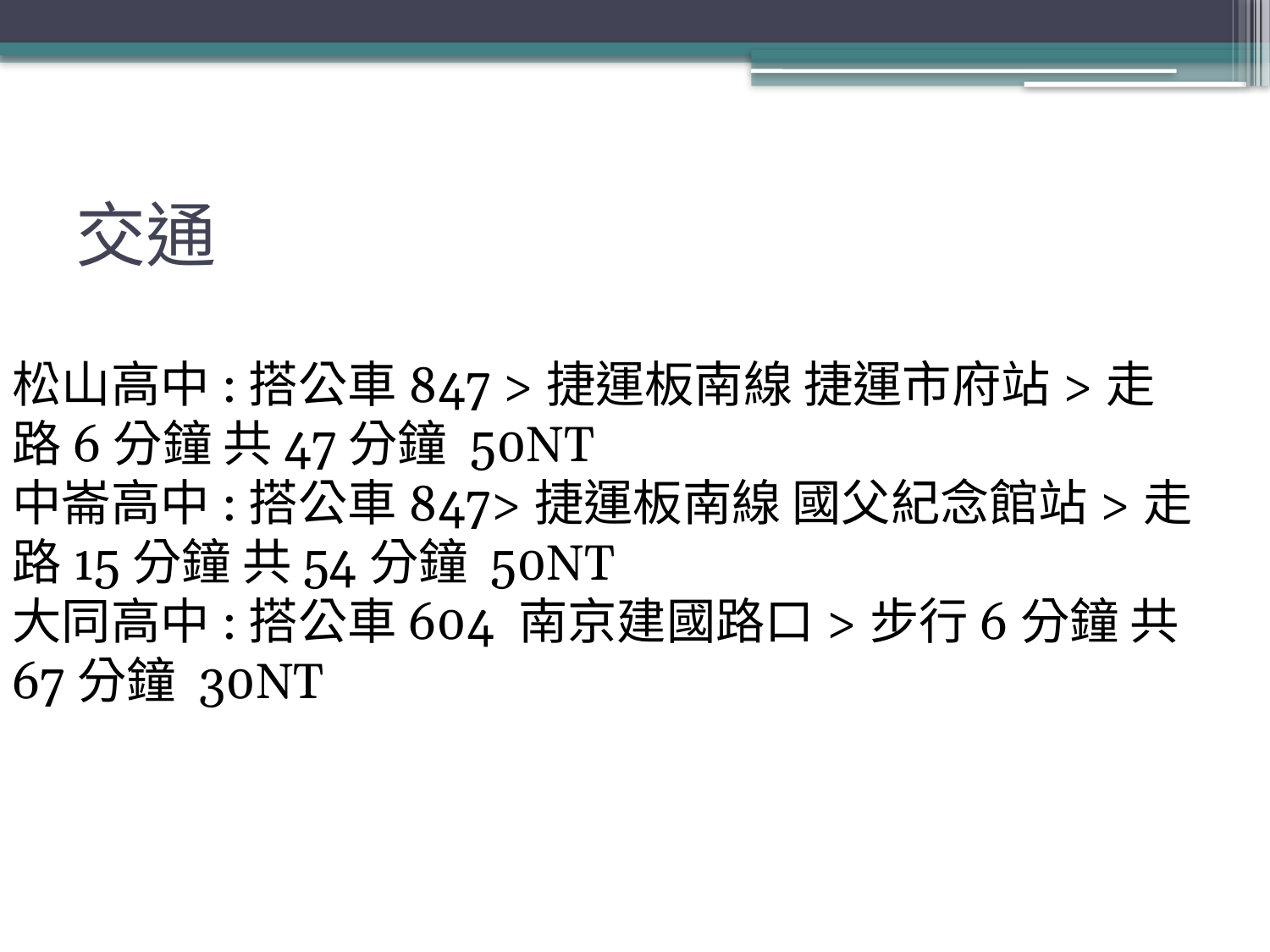

# 交通
松山高中:搭公車847 >捷運板南線 捷運市府站>走路6分鐘 共47分鐘 50NT
中崙高中:搭公車847>捷運板南線 國父紀念館站>走路15分鐘 共54分鐘 50NT
大同高中:搭公車604 南京建國路口>步行6分鐘 共67分鐘 30NT